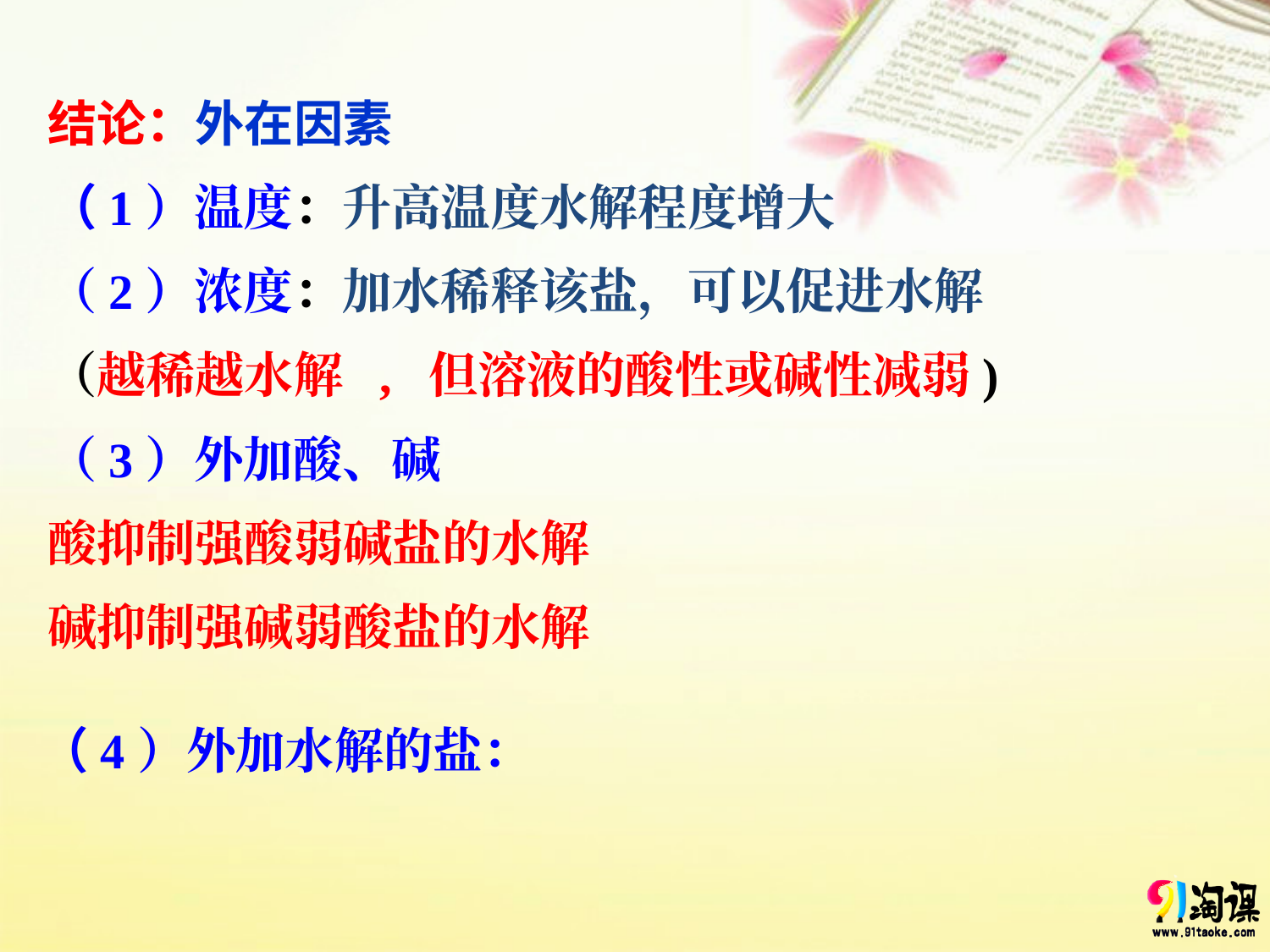

结论：外在因素
（1）温度：升高温度水解程度增大
（2）浓度：加水稀释该盐，可以促进水解
（越稀越水解  ,  但溶液的酸性或碱性减弱)
（3）外加酸、碱
酸抑制强酸弱碱盐的水解
碱抑制强碱弱酸盐的水解
（4）外加水解的盐：